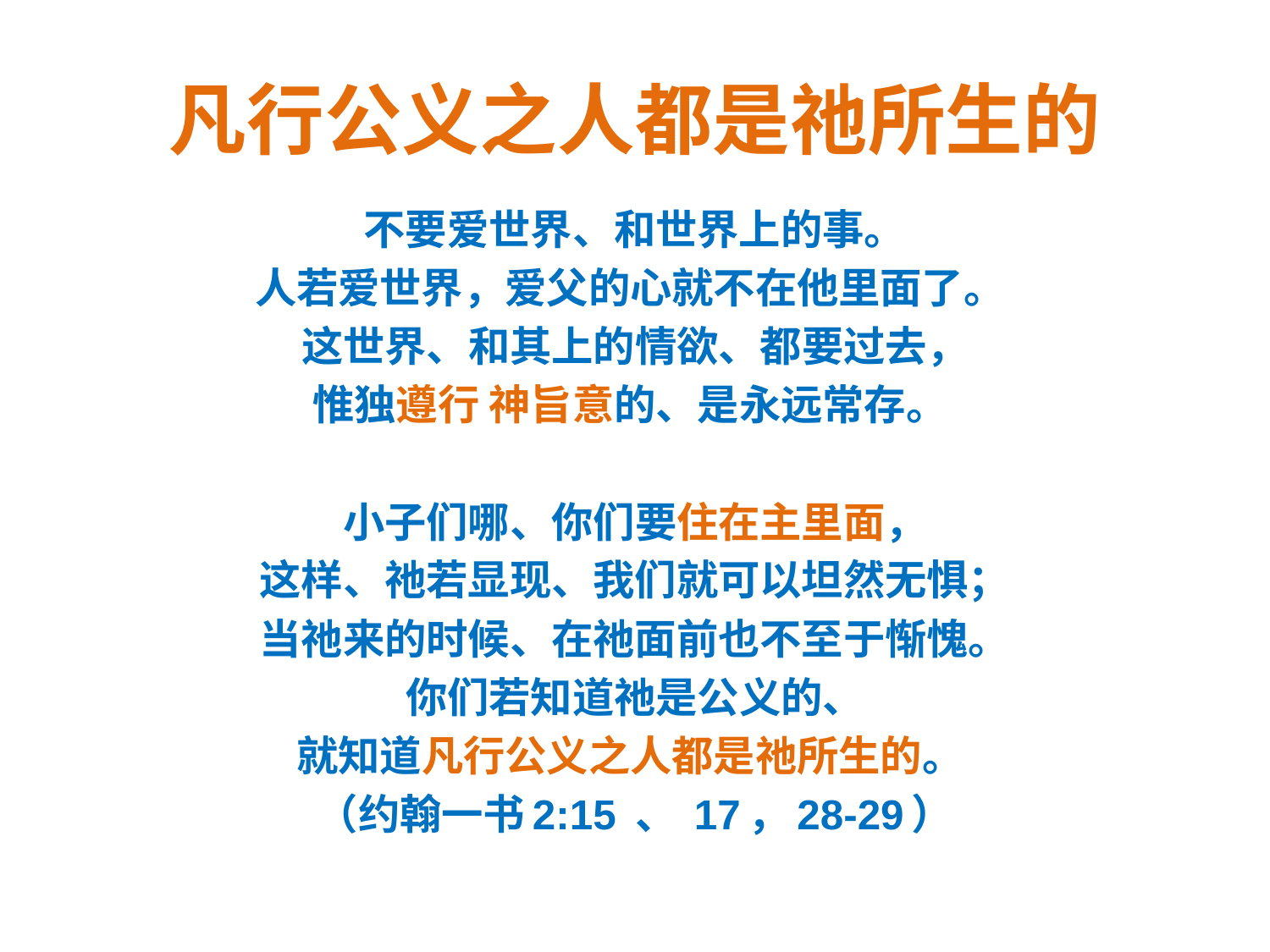

# 凡行公义之人都是祂所生的
不要爱世界、和世界上的事。
人若爱世界，爱父的心就不在他里面了。
这世界、和其上的情欲、都要过去，
惟独遵行 神旨意的、是永远常存。

小子们哪、你们要住在主里面，
这样、祂若显现、我们就可以坦然无惧；
当祂来的时候、在祂面前也不至于惭愧。
你们若知道祂是公义的、
就知道凡行公义之人都是祂所生的。
（约翰一书2:15 、 17，28-29）